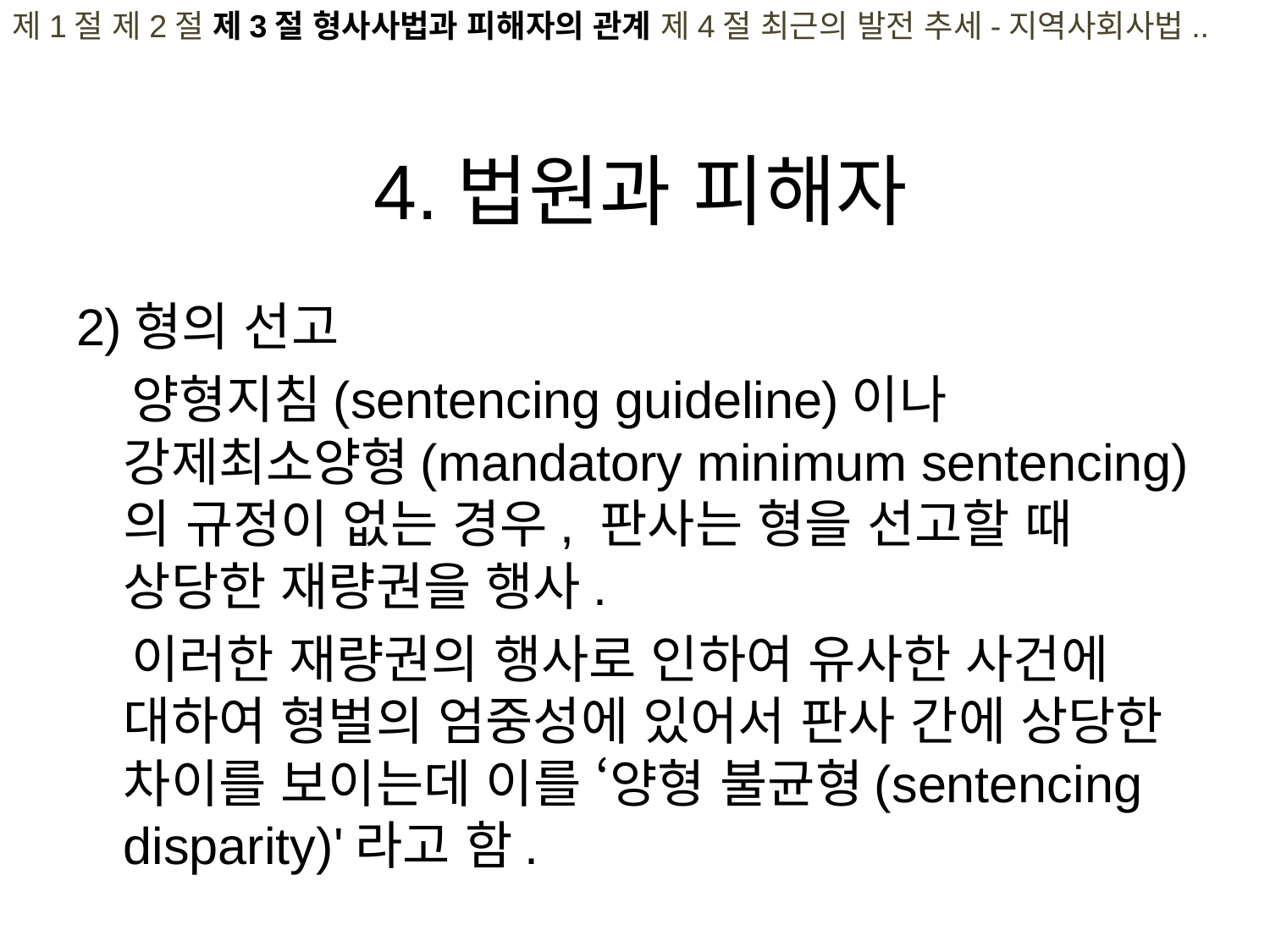

제1절 제2절 제3절 형사사법과 피해자의 관계 제4절 최근의 발전 추세-지역사회사법..
# 4.법원과 피해자
2)형의 선고
   양형지침(sentencing guideline)이나 강제최소양형(mandatory minimum sentencing)의 규정이 없는 경우, 판사는 형을 선고할 때 상당한 재량권을 행사.
   이러한 재량권의 행사로 인하여 유사한 사건에 대하여 형벌의 엄중성에 있어서 판사 간에 상당한 차이를 보이는데 이를 ‘양형 불균형(sentencing disparity)'라고 함.